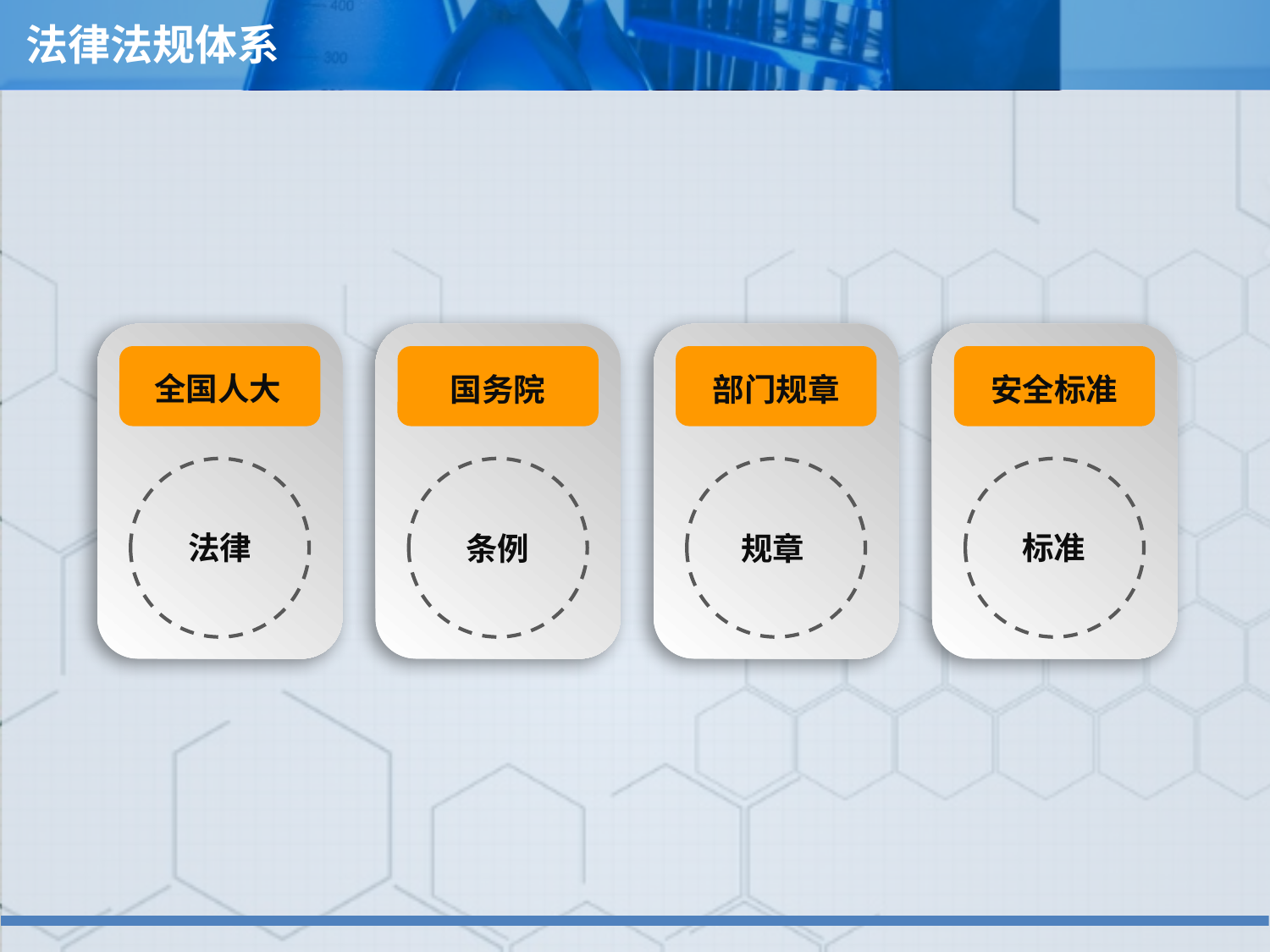

法律法规体系

全国人大
国务院
安全标准
部门规章

标准
法律
条例
规章